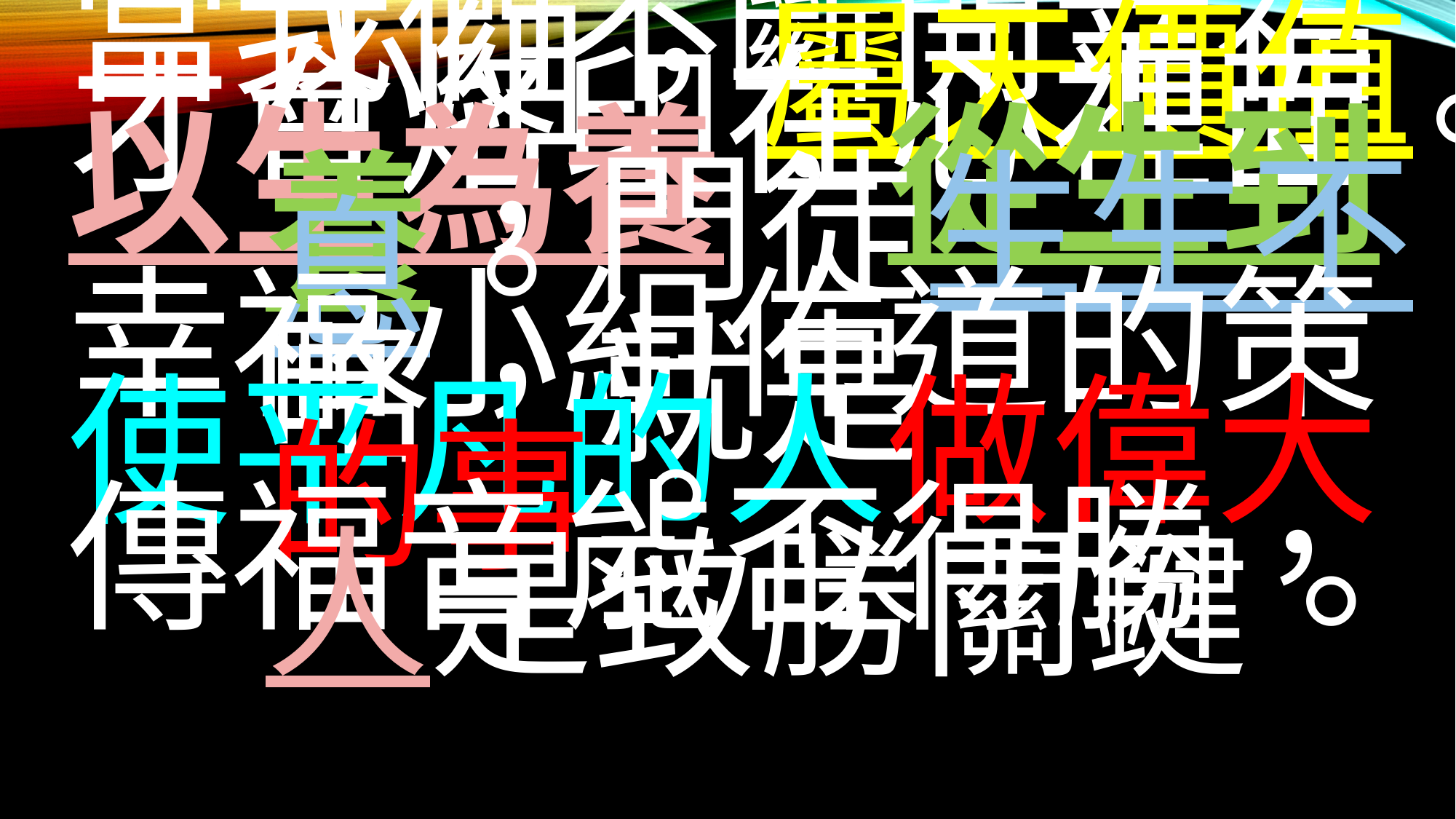

當我們不斷開幸福小組，屬天價值
才會烙印在心裡面。
以生為養，從生到養，門徒生生不息。
幸福小組佈道的策略，就是
使平凡的人做偉大的事。
傳福音能否得勝，人是致勝關鍵。